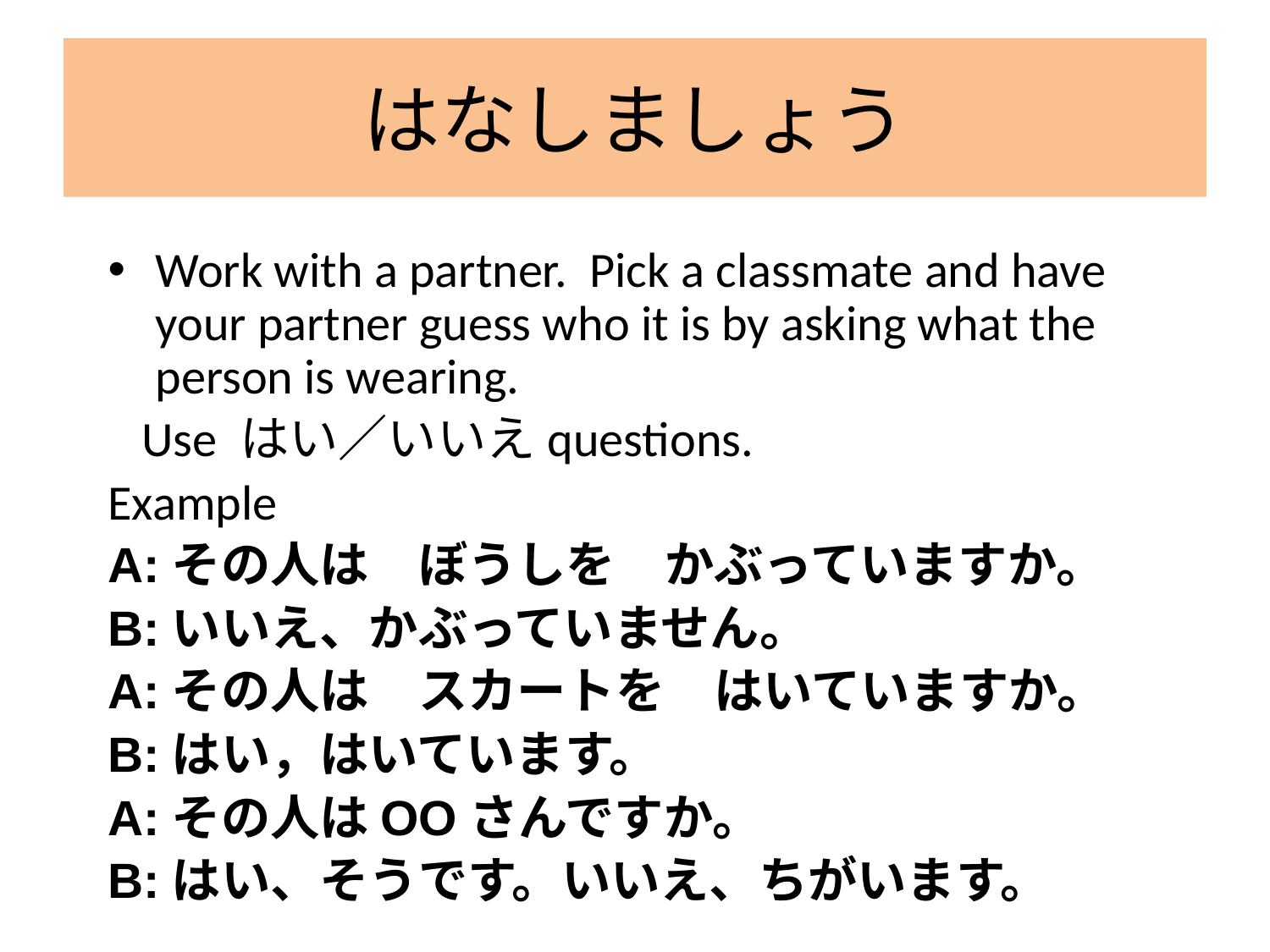

# はなしましょう
Work with a partner.  Pick a classmate and have your partner guess who it is by asking what the person is wearing.
   Use はい／いいえquestions.
Example
A:その人は　ぼうしを　かぶっていますか。
B:いいえ、かぶっていません。
A:その人は　スカートを　はいていますか。
B:はい，はいています。
A:その人はOOさんですか。
B:はい、そうです。いいえ、ちがいます。